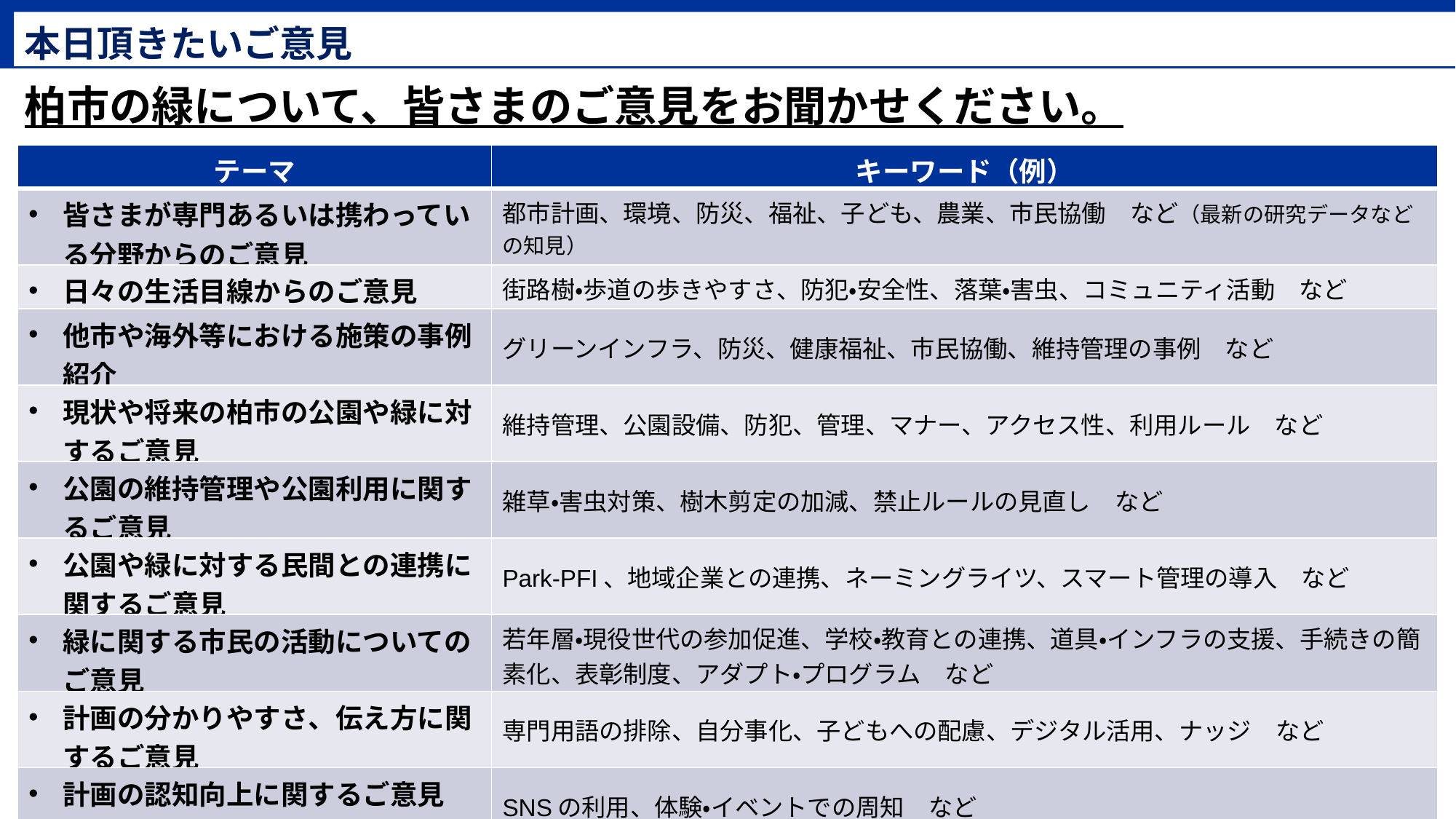

本日頂きたいご意見
柏市の緑について、皆さまのご意見をお聞かせください。
| テーマ | キーワード（例） |
| --- | --- |
| 皆さまが専門あるいは携わっている分野からのご意見 | 都市計画、環境、防災、福祉、子ども、農業、市民協働　など（最新の研究データなどの知見） |
| 日々の生活目線からのご意見 | 街路樹・歩道の歩きやすさ、防犯・安全性、落葉・害虫、コミュニティ活動　など |
| 他市や海外等における施策の事例紹介 | グリーンインフラ、防災、健康福祉、市民協働、維持管理の事例　など |
| 現状や将来の柏市の公園や緑に対するご意見 | 維持管理、公園設備、防犯、管理、マナー、アクセス性、利用ルール　など |
| 公園の維持管理や公園利用に関するご意見 | 雑草・害虫対策、樹木剪定の加減、禁止ルールの見直し　など |
| 公園や緑に対する民間との連携に関するご意見 | Park-PFI、地域企業との連携、ネーミングライツ、スマート管理の導入　など |
| 緑に関する市民の活動についてのご意見 | 若年層・現役世代の参加促進、学校・教育との連携、道具・インフラの支援、手続きの簡素化、表彰制度、アダプト・プログラム　など |
| 計画の分かりやすさ、伝え方に関するご意見 | 専門用語の排除、自分事化、子どもへの配慮、デジタル活用、ナッジ　など |
| 計画の認知向上に関するご意見 | SNSの利用、体験・イベントでの周知　など |
3